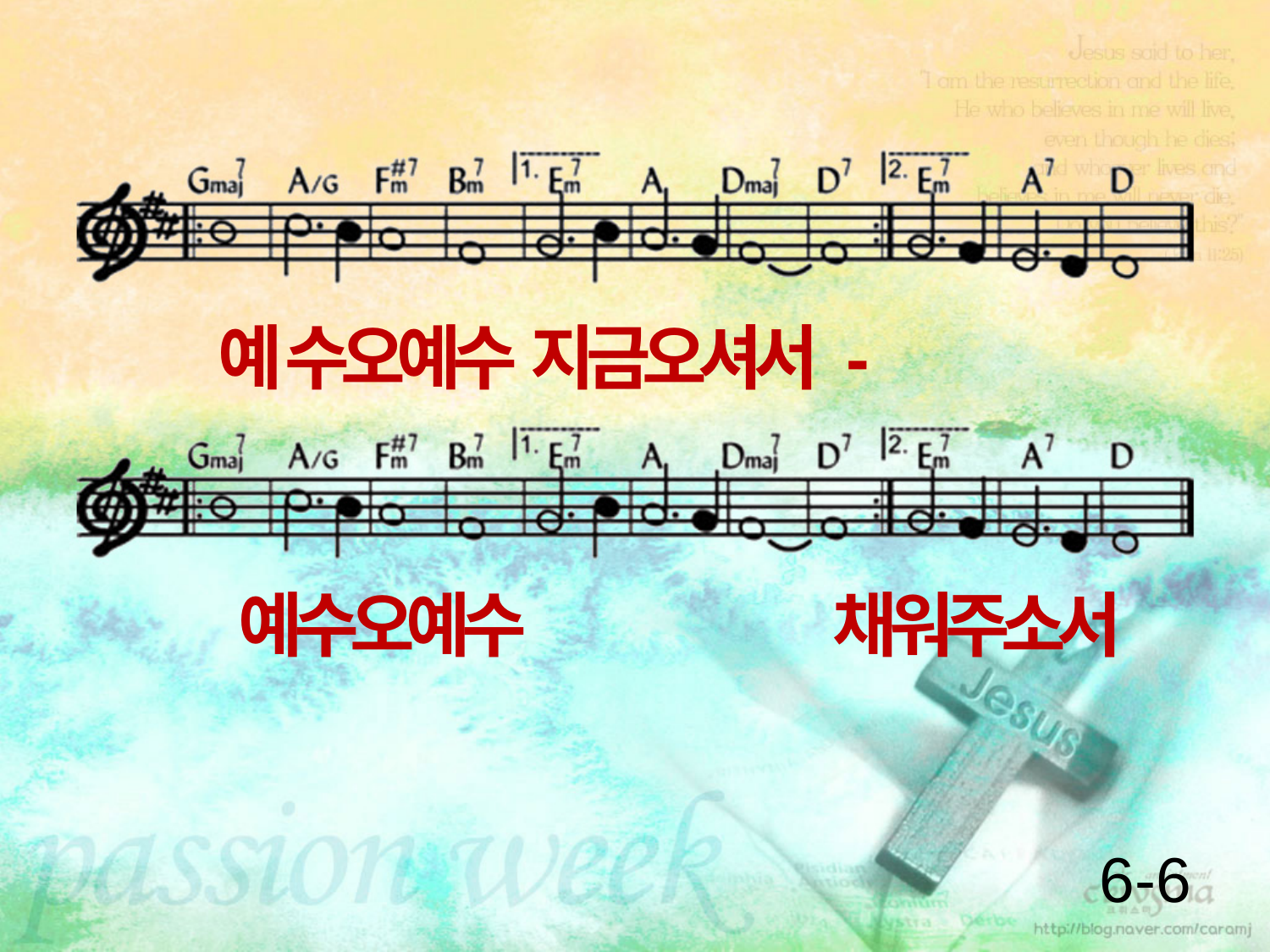

예 수오예수  지금오셔서 -
예수오예수                             채워주소서
6-6